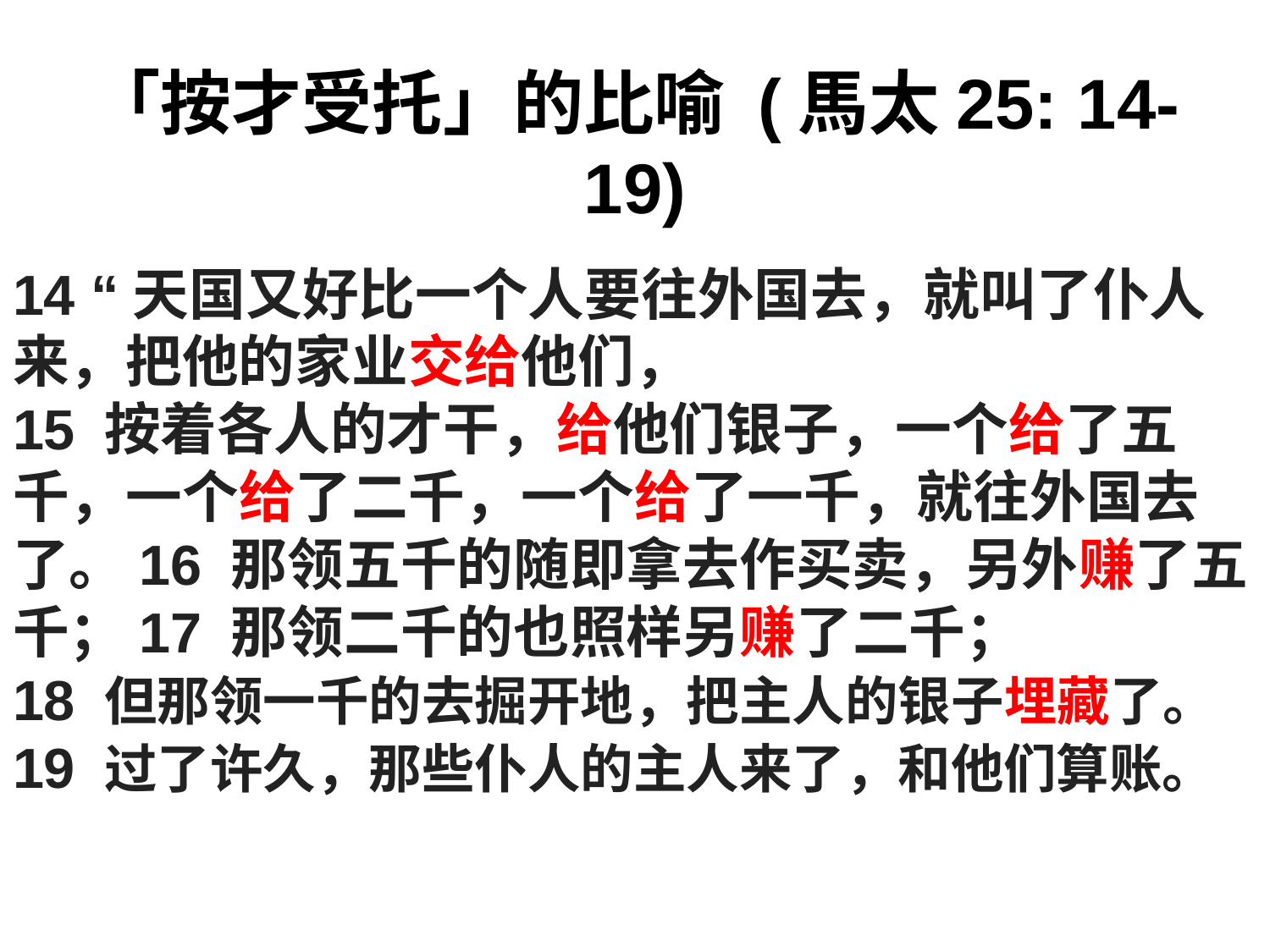

# 「按才受托」的比喻 (馬太25: 14-19)
14 “天国又好比一个人要往外国去，就叫了仆人来，把他的家业交给他们，
15 按着各人的才干，给他们银子，一个给了五千，一个给了二千，一个给了一千，就往外国去了。16 那领五千的随即拿去作买卖，另外赚了五千；17 那领二千的也照样另赚了二千；
18 但那领一千的去掘开地，把主人的银子埋藏了。
19 过了许久，那些仆人的主人来了，和他们算账。

3